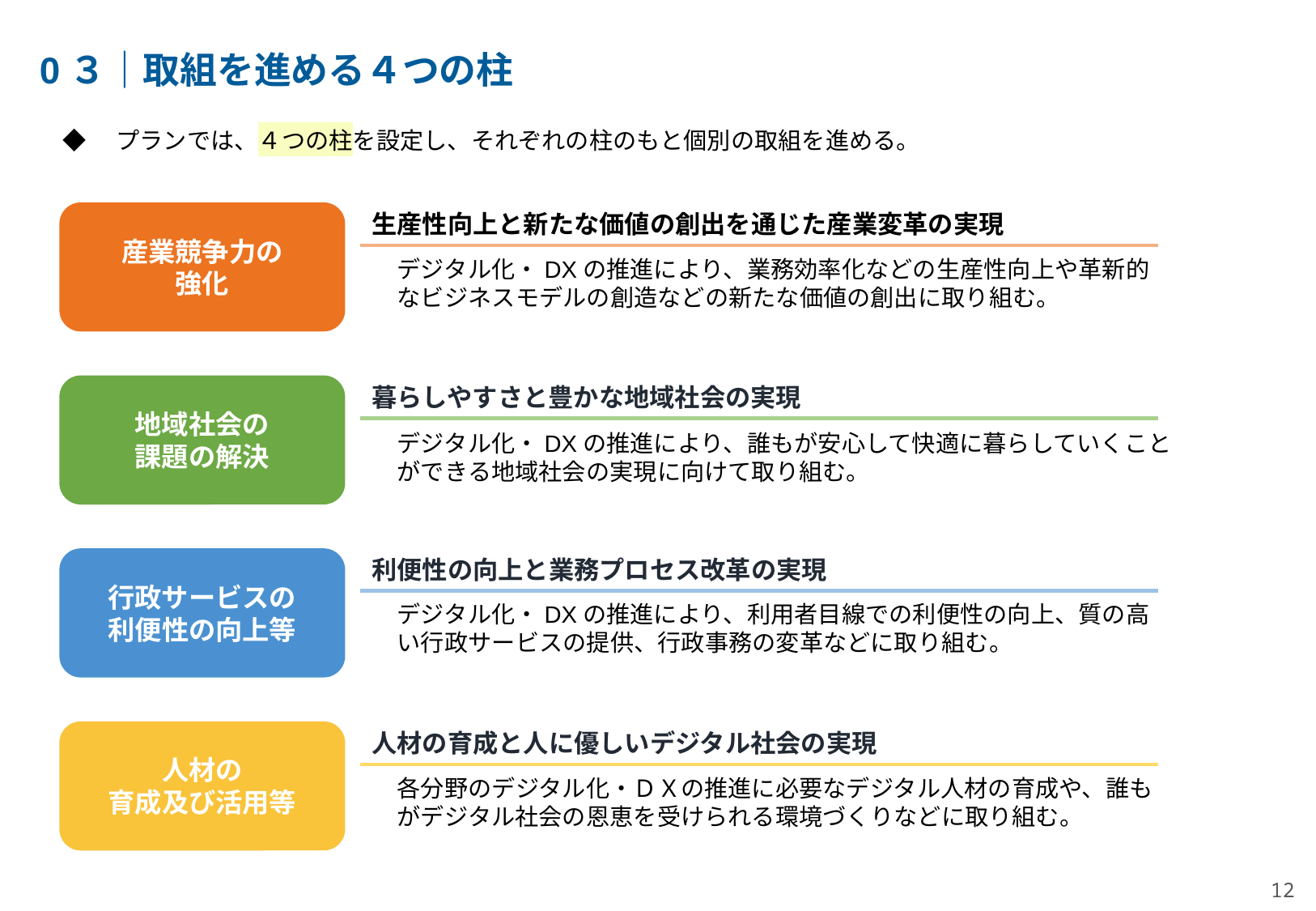

0３｜取組を進める４つの柱
◆　プランでは、４つの柱を設定し、それぞれの柱のもと個別の取組を進める。
産業競争力の
強化
生産性向上と新たな価値の創出を通じた産業変革の実現
デジタル化・DXの推進により、業務効率化などの生産性向上や革新的なビジネスモデルの創造などの新たな価値の創出に取り組む。
地域社会の
課題の解決
暮らしやすさと豊かな地域社会の実現
デジタル化・DXの推進により、誰もが安心して快適に暮らしていくことができる地域社会の実現に向けて取り組む。
行政サービスの
利便性の向上等
利便性の向上と業務プロセス改革の実現
デジタル化・DXの推進により、利用者目線での利便性の向上、質の高い行政サービスの提供、行政事務の変革などに取り組む。
人材の
育成及び活用等
人材の育成と人に優しいデジタル社会の実現
各分野のデジタル化・ＤＸの推進に必要なデジタル人材の育成や、誰もがデジタル社会の恩恵を受けられる環境づくりなどに取り組む。